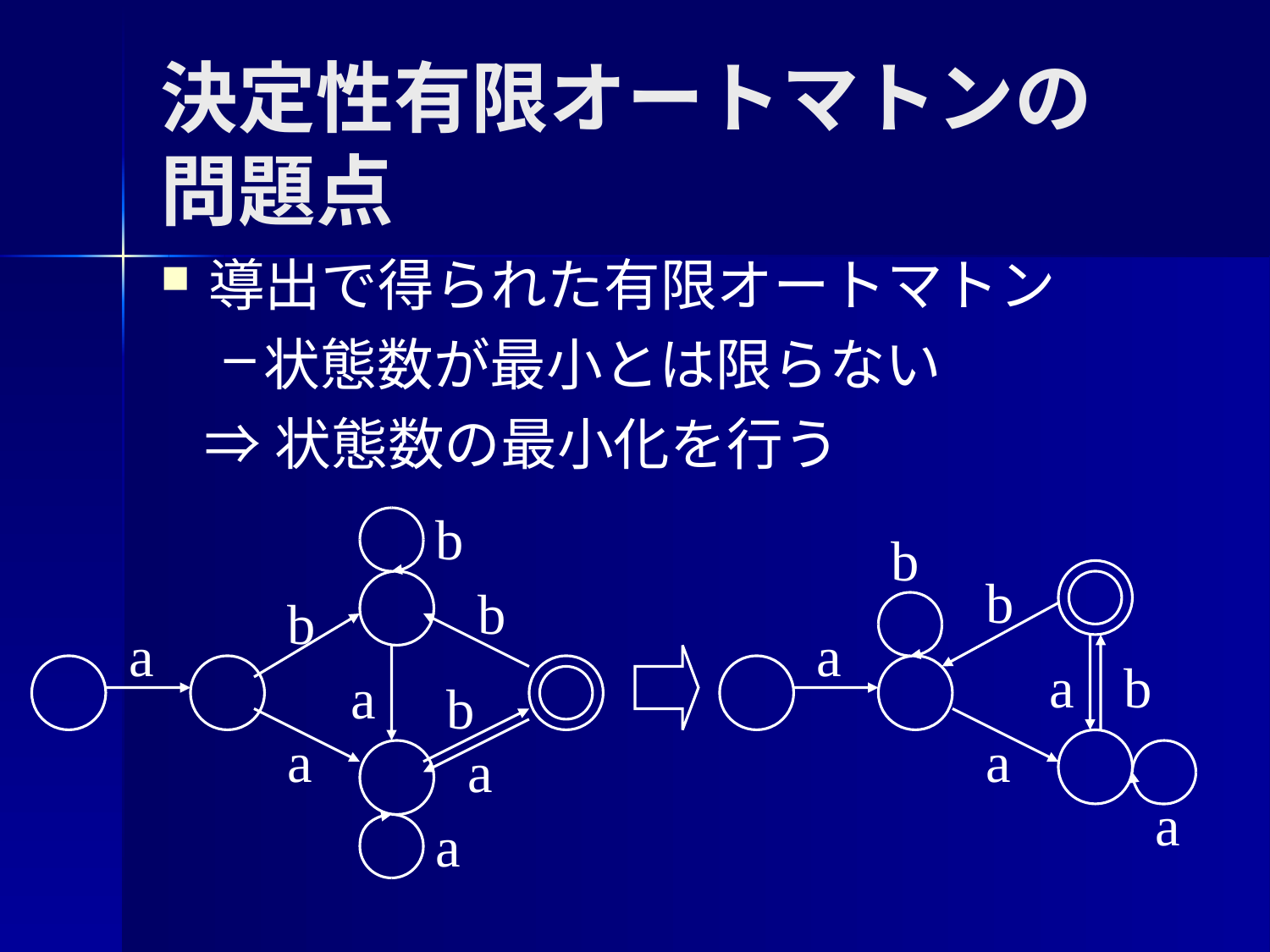

# 決定性有限オートマトンの 問題点
導出で得られた有限オートマトン
状態数が最小とは限らない
⇒状態数の最小化を行う
b

b

b

a

a

b

a

a

a

b
b

a

a

b

a

a